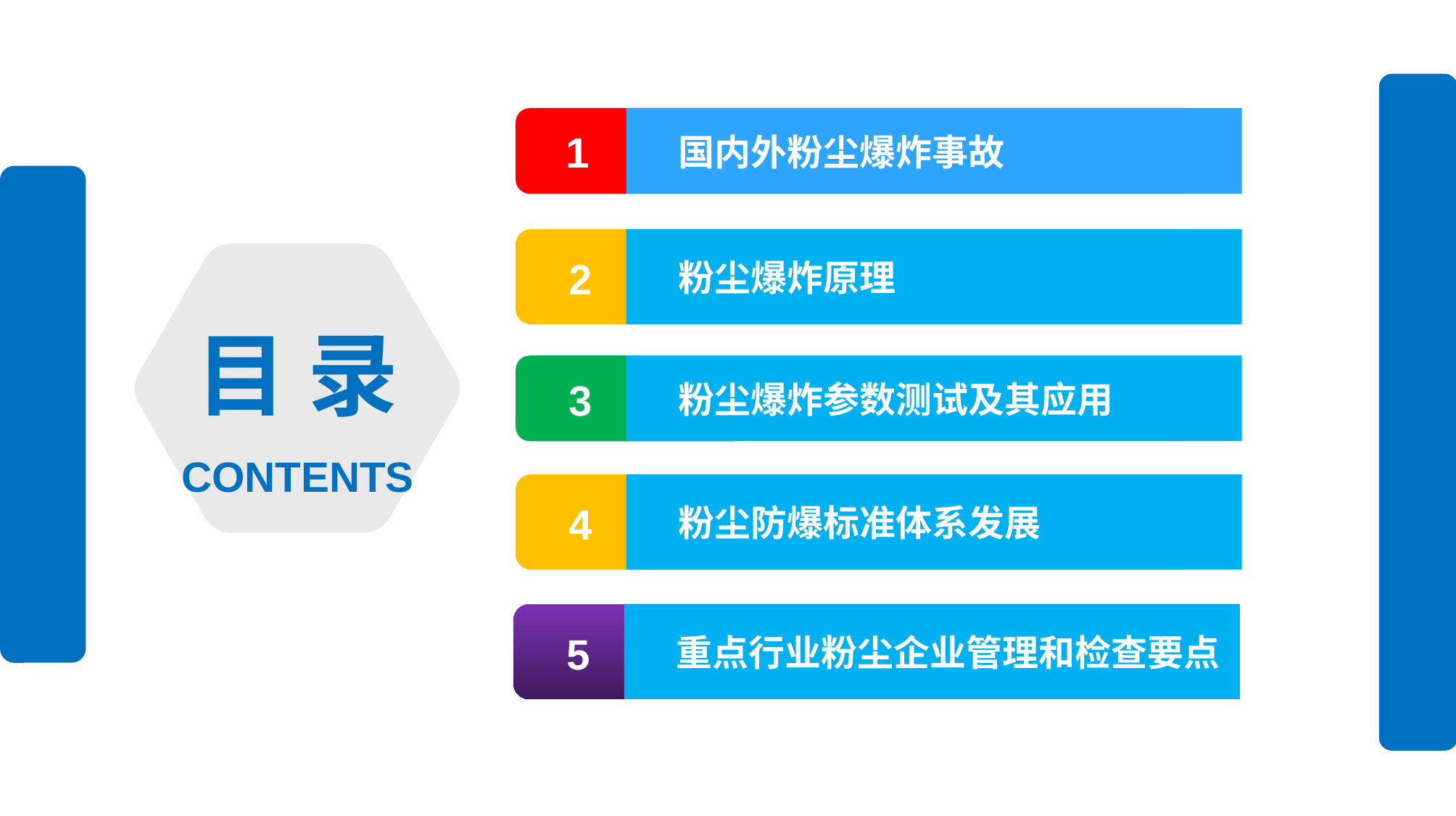

国内外粉尘爆炸事故
1

    粉尘爆炸原理

2
目 录

    粉尘爆炸参数测试及其应用
3
CONTENTS

    粉尘防爆标准体系发展
4

    重点行业粉尘企业管理和检查要点
5